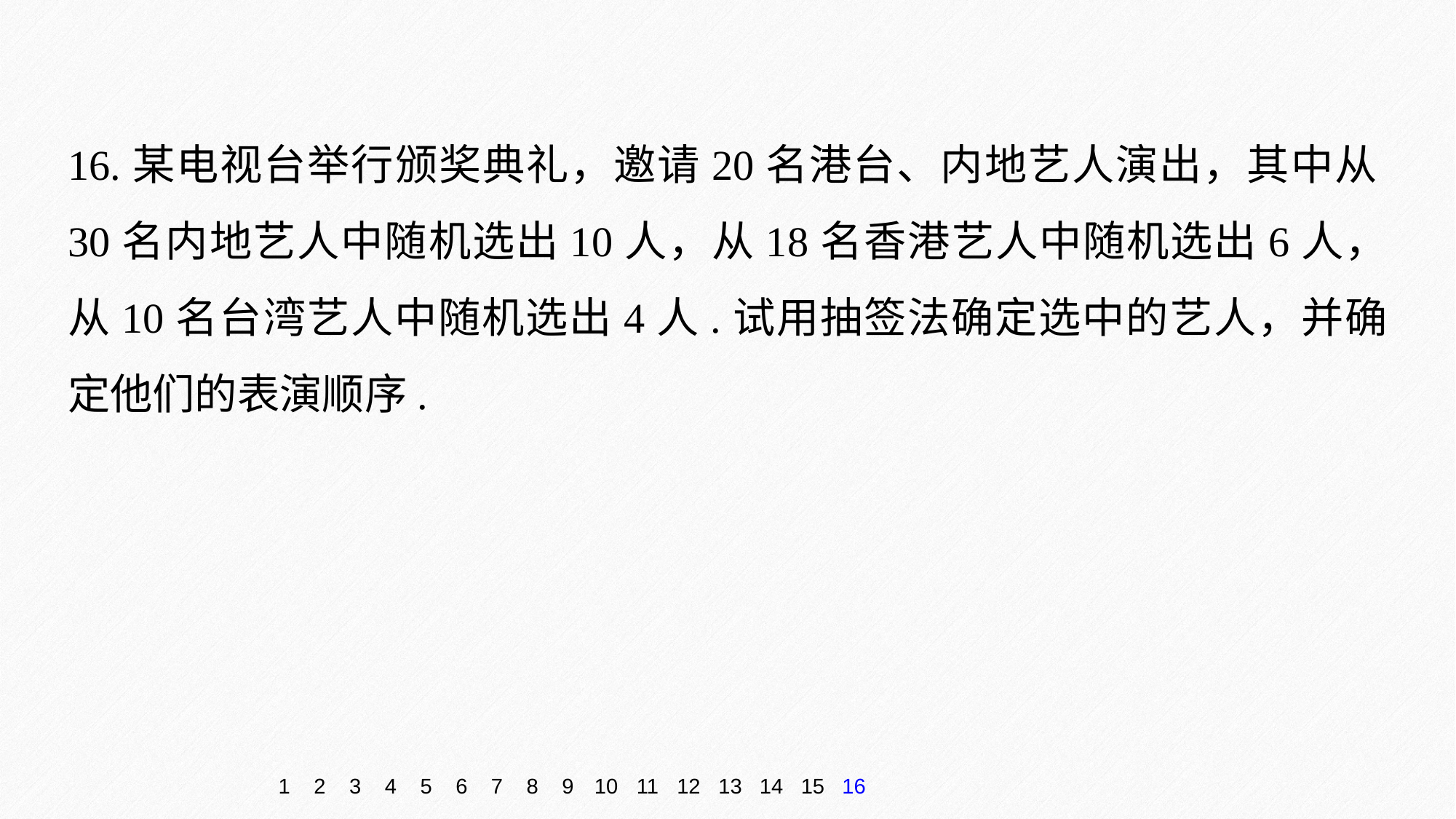

16.某电视台举行颁奖典礼，邀请20名港台、内地艺人演出，其中从30名内地艺人中随机选出10人，从18名香港艺人中随机选出6人，从10名台湾艺人中随机选出4人.试用抽签法确定选中的艺人，并确定他们的表演顺序.
1
2
3
4
5
6
7
8
9
10
11
12
13
14
15
16